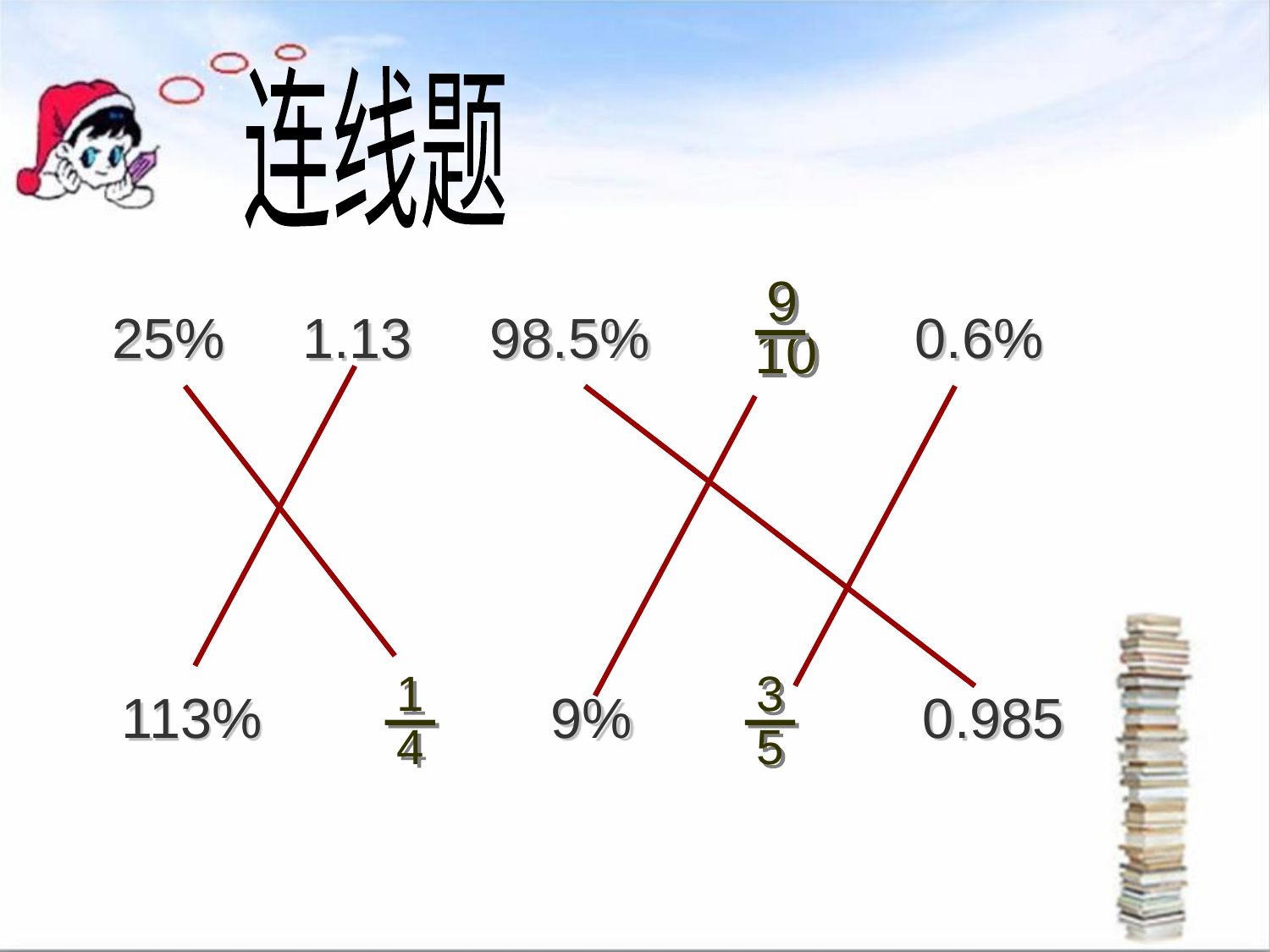

连线题
9
10

25%
1.13
98.5%
0.6%

1
4

3
5

113%
9%
0.985